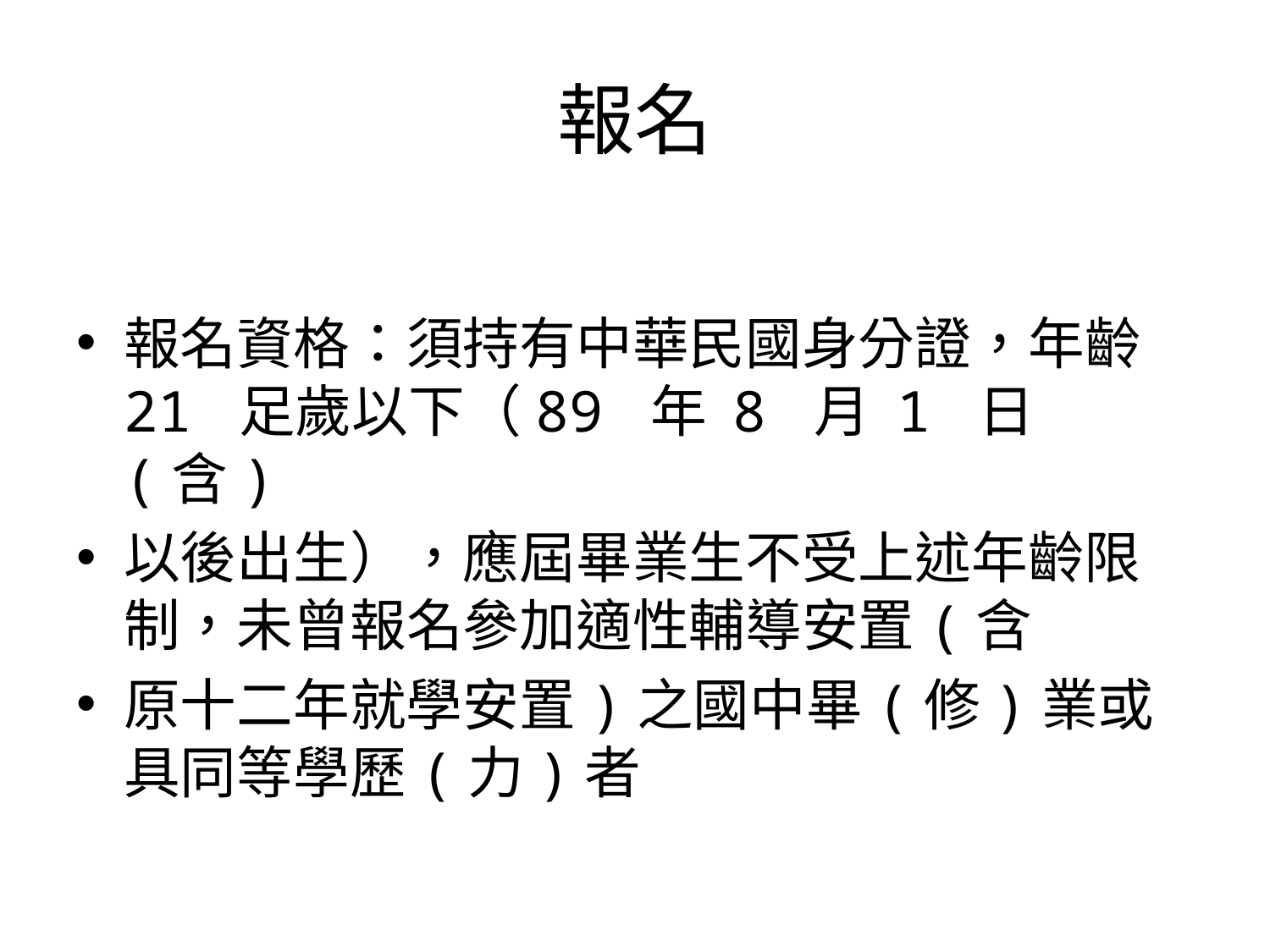

# 報名

報名資格：須持有中華民國身分證，年齡 21 足歲以下（89 年 8 月 1 日(含)
以後出生），應屆畢業生不受上述年齡限制，未曾報名參加適性輔導安置(含
原十二年就學安置)之國中畢(修)業或具同等學歷(力)者